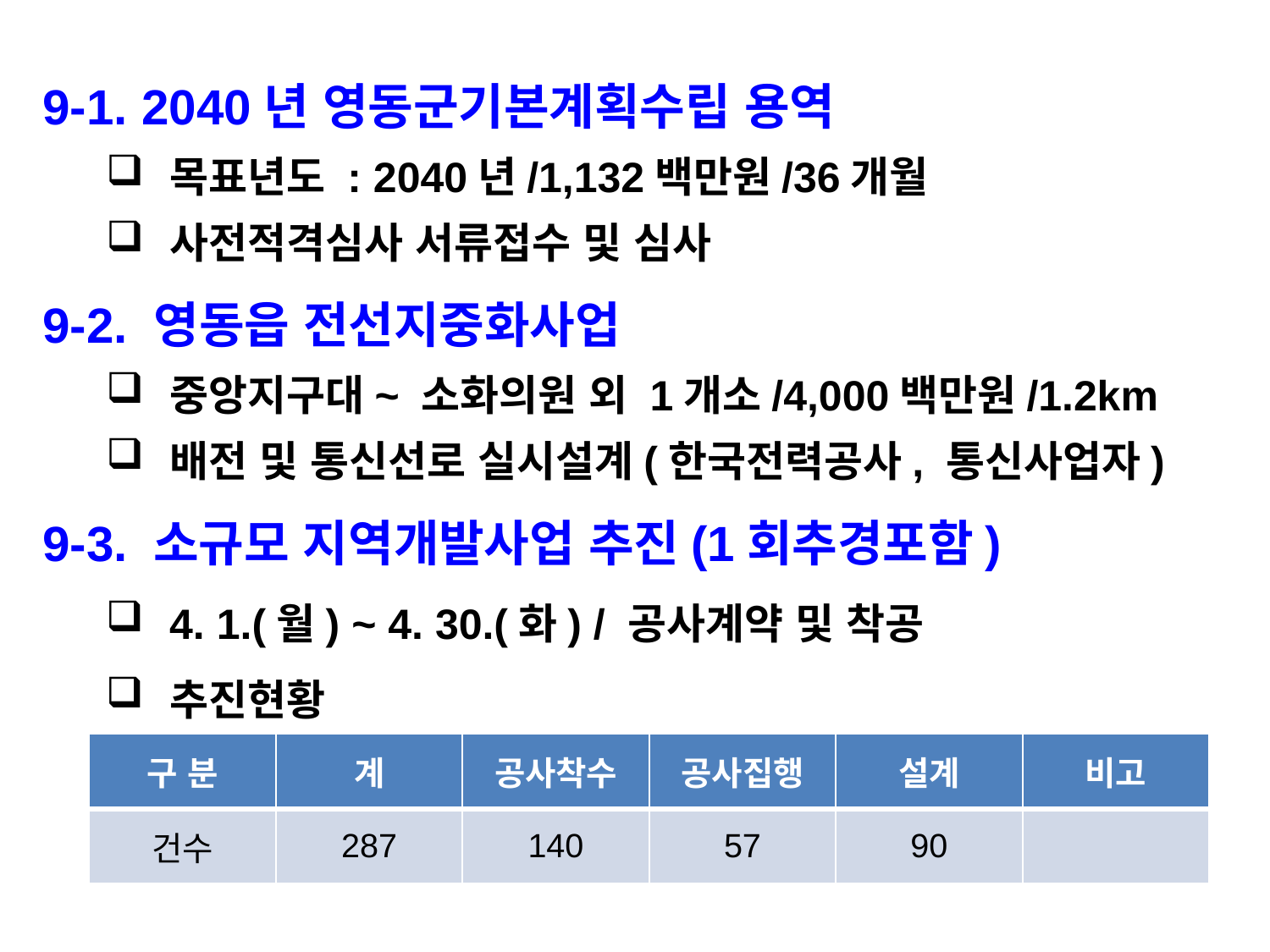

9-1. 2040년 영동군기본계획수립 용역
목표년도 : 2040년/1,132백만원/36개월
사전적격심사 서류접수 및 심사
9-2. 영동읍 전선지중화사업
중앙지구대~ 소화의원 외 1개소/4,000백만원/1.2km
배전 및 통신선로 실시설계(한국전력공사, 통신사업자)
9-3. 소규모 지역개발사업 추진(1회추경포함)
4. 1.(월) ~ 4. 30.(화) / 공사계약 및 착공
추진현황
| 구 분 | 계 | 공사착수 | 공사집행 | 설계 | 비고 |
| --- | --- | --- | --- | --- | --- |
| 건수 | 287 | 140 | 57 | 90 |  |